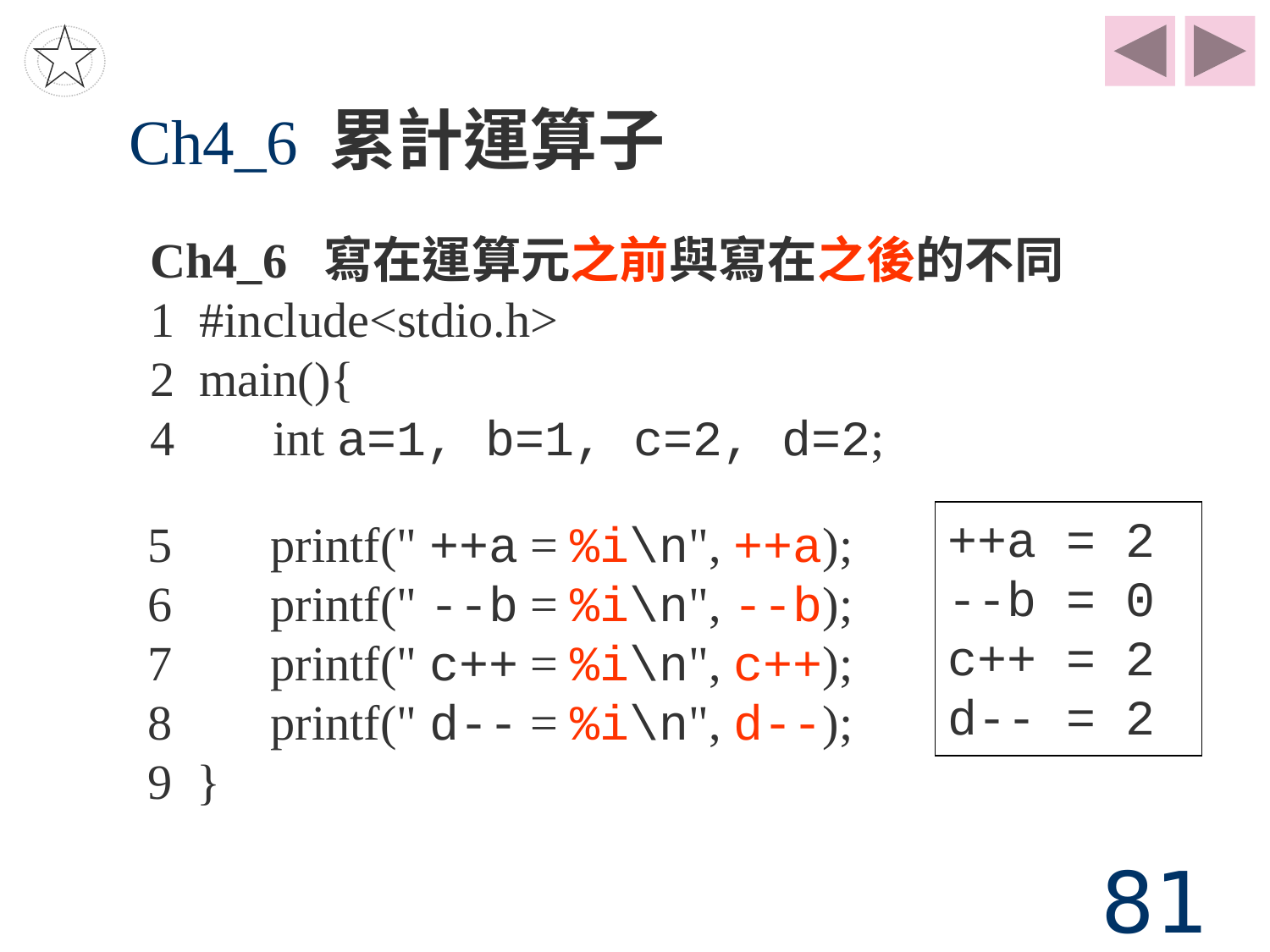

# Ch4_6 累計運算子
Ch4_6  寫在運算元之前與寫在之後的不同
1  #include<stdio.h>
2  main(){
4        int a=1, b=1, c=2, d=2;
++a = 2
--b = 0
c++ = 2
d-- = 2
5        printf(" ++a = %i\n", ++a);
6        printf(" --b = %i\n", --b);
7        printf(" c++ = %i\n", c++);
8        printf(" d-- = %i\n", d--);
9  }
81